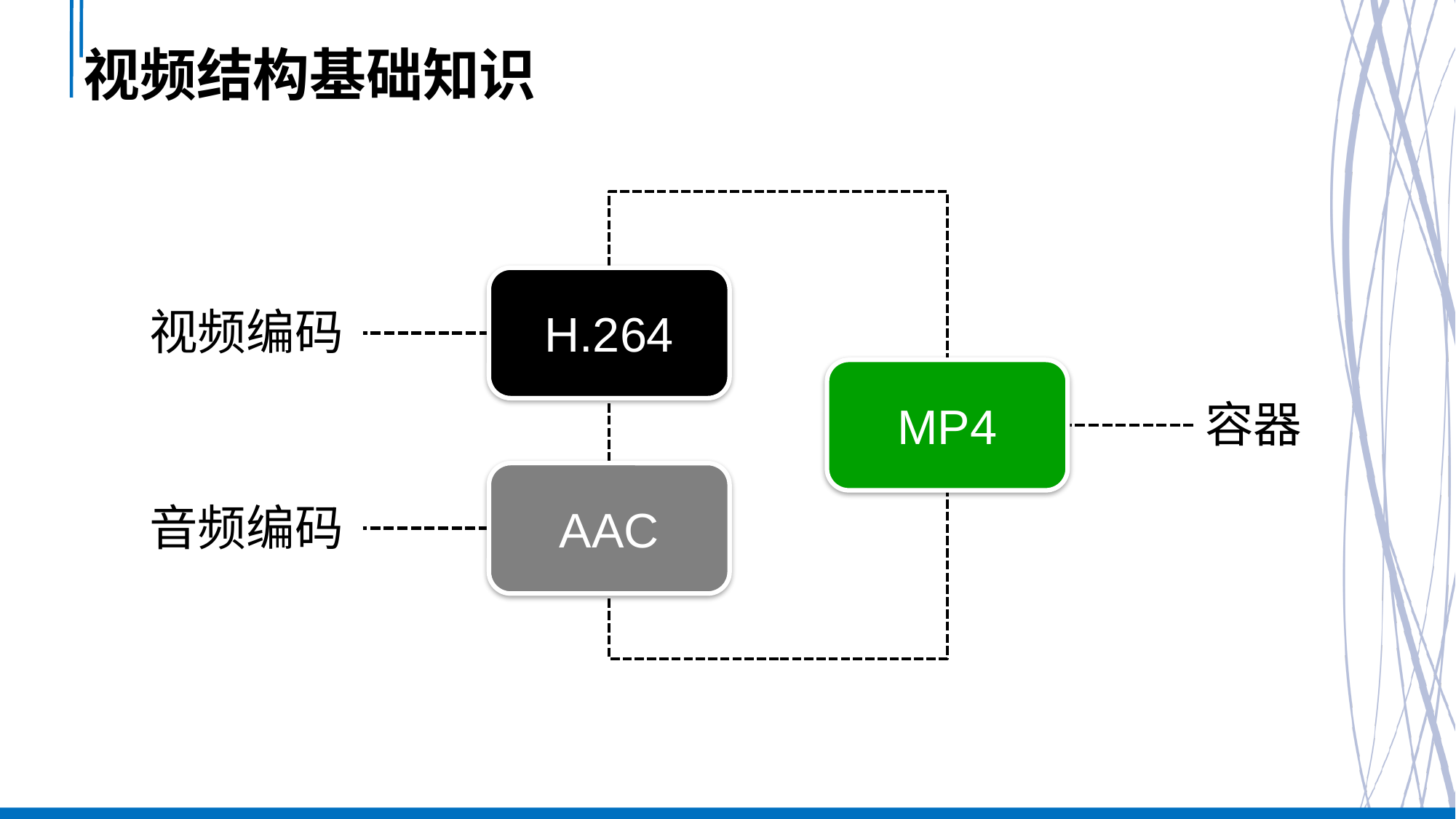

# 视频结构基础知识

H.264
视频编码
MP4
容器
AAC
音频编码